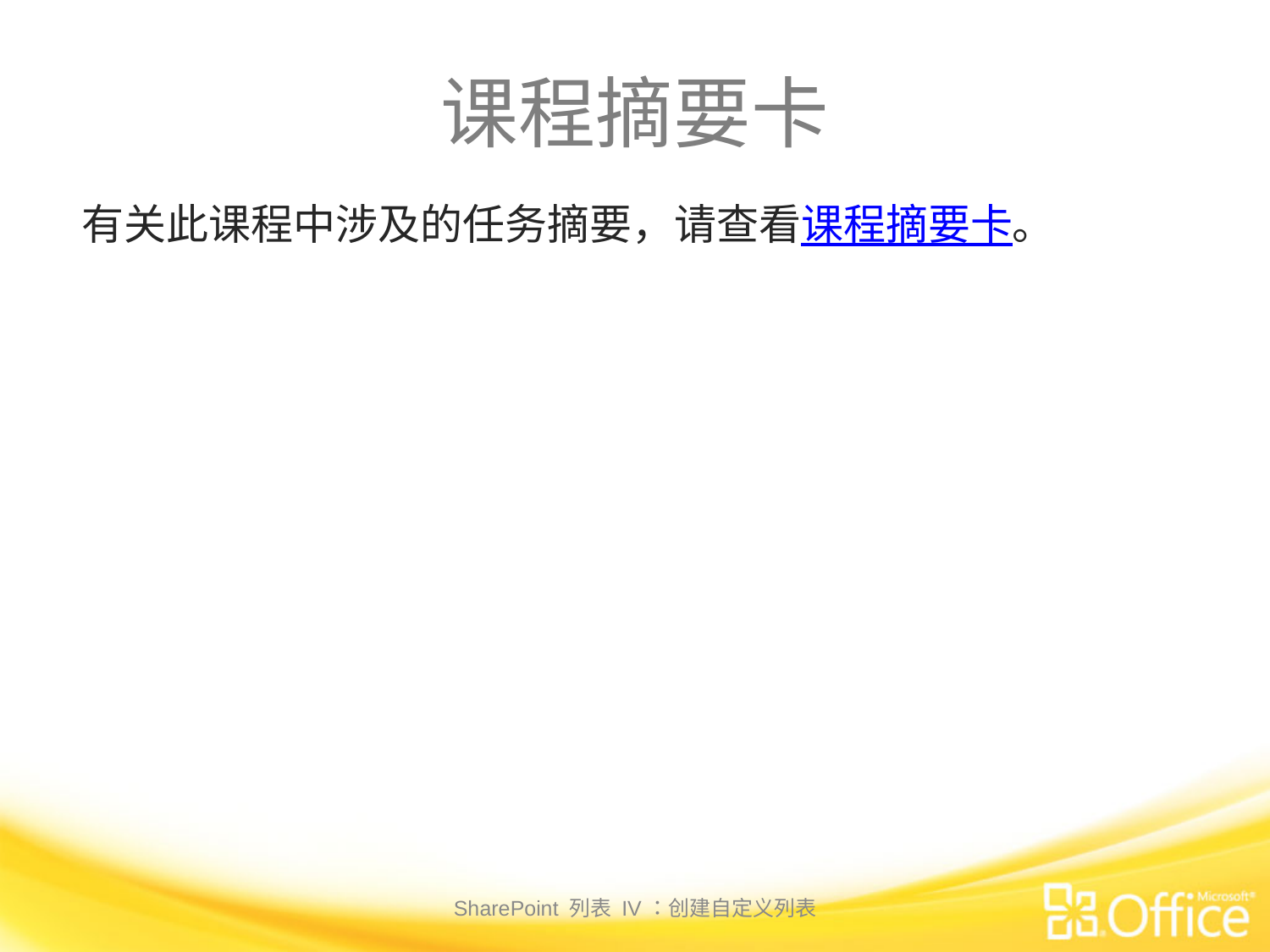

# 课程摘要卡
有关此课程中涉及的任务摘要，请查看课程摘要卡。
SharePoint 列表 IV：创建自定义列表